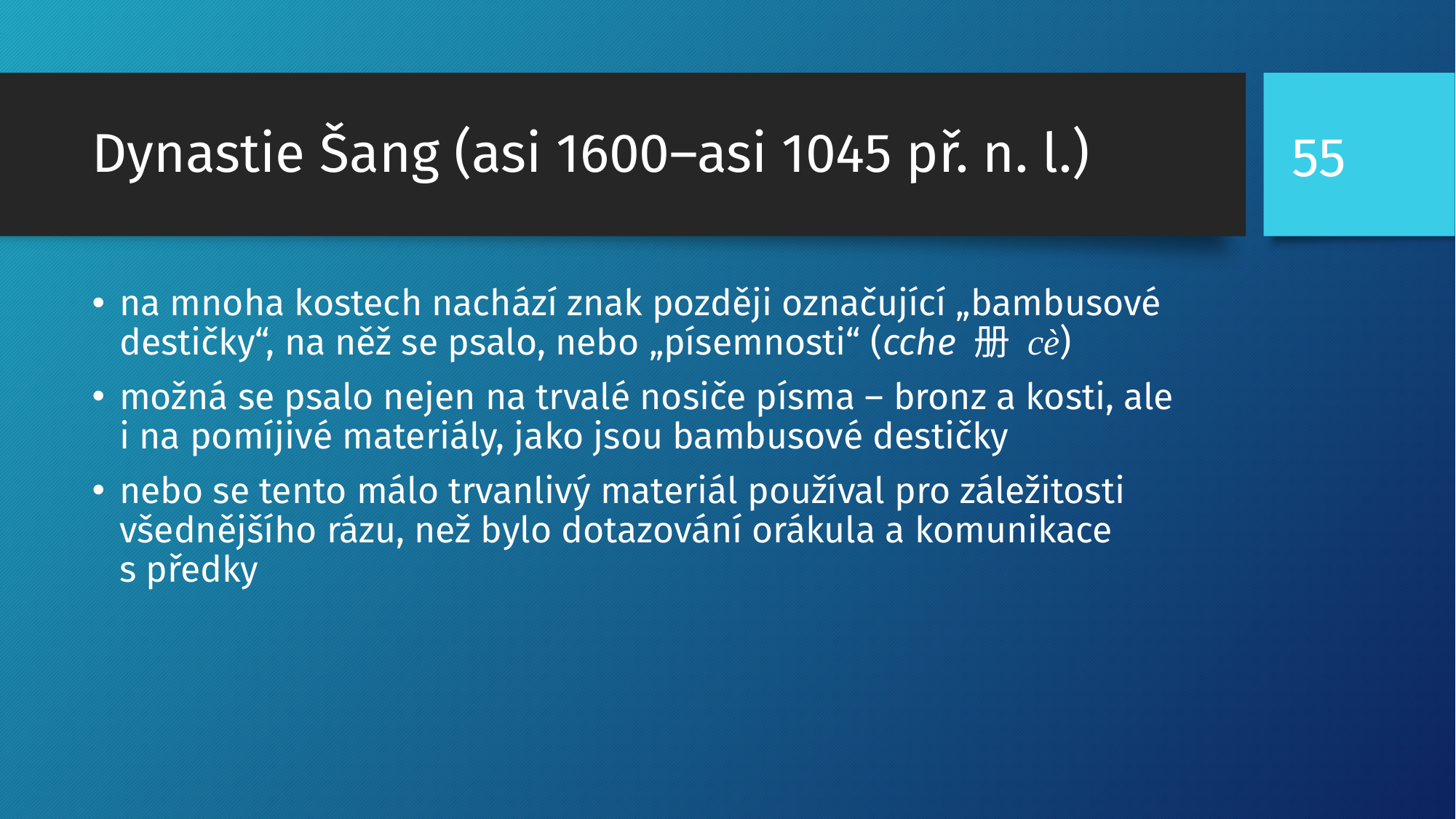

55
# Dynastie Šang (asi 1600–asi 1045 př. n. l.)
na mnoha kostech nachází znak později označující „bambusové destičky“, na něž se psalo, nebo „písemnosti“ (cche 册 cè)
možná se psalo nejen na trvalé nosiče písma – bronz a kosti, ale i na pomíjivé materiály, jako jsou bambusové destičky
nebo se tento málo trvanlivý materiál používal pro záležitosti všednějšího rázu, než bylo dotazování orákula a komunikace s předky